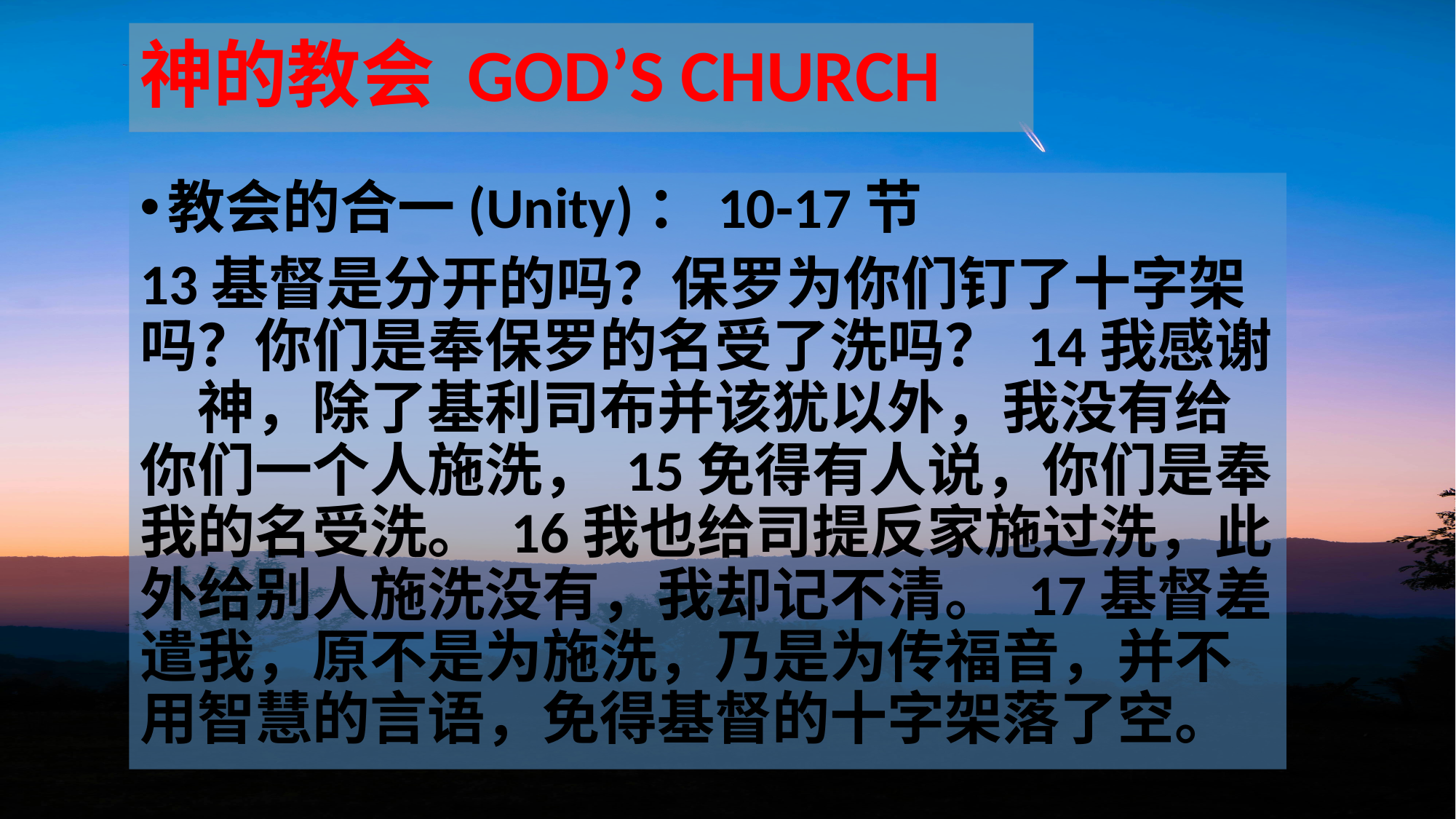

# 神的教会 GOD’S CHURCH
教会的合一(Unity)：10-17节
13基督是分开的吗？保罗为你们钉了十字架吗？你们是奉保罗的名受了洗吗？ 14我感谢　神，除了基利司布并该犹以外，我没有给你们一个人施洗， 15免得有人说，你们是奉我的名受洗。 16我也给司提反家施过洗，此外给别人施洗没有，我却记不清。 17基督差遣我，原不是为施洗，乃是为传福音，并不用智慧的言语，免得基督的十字架落了空。